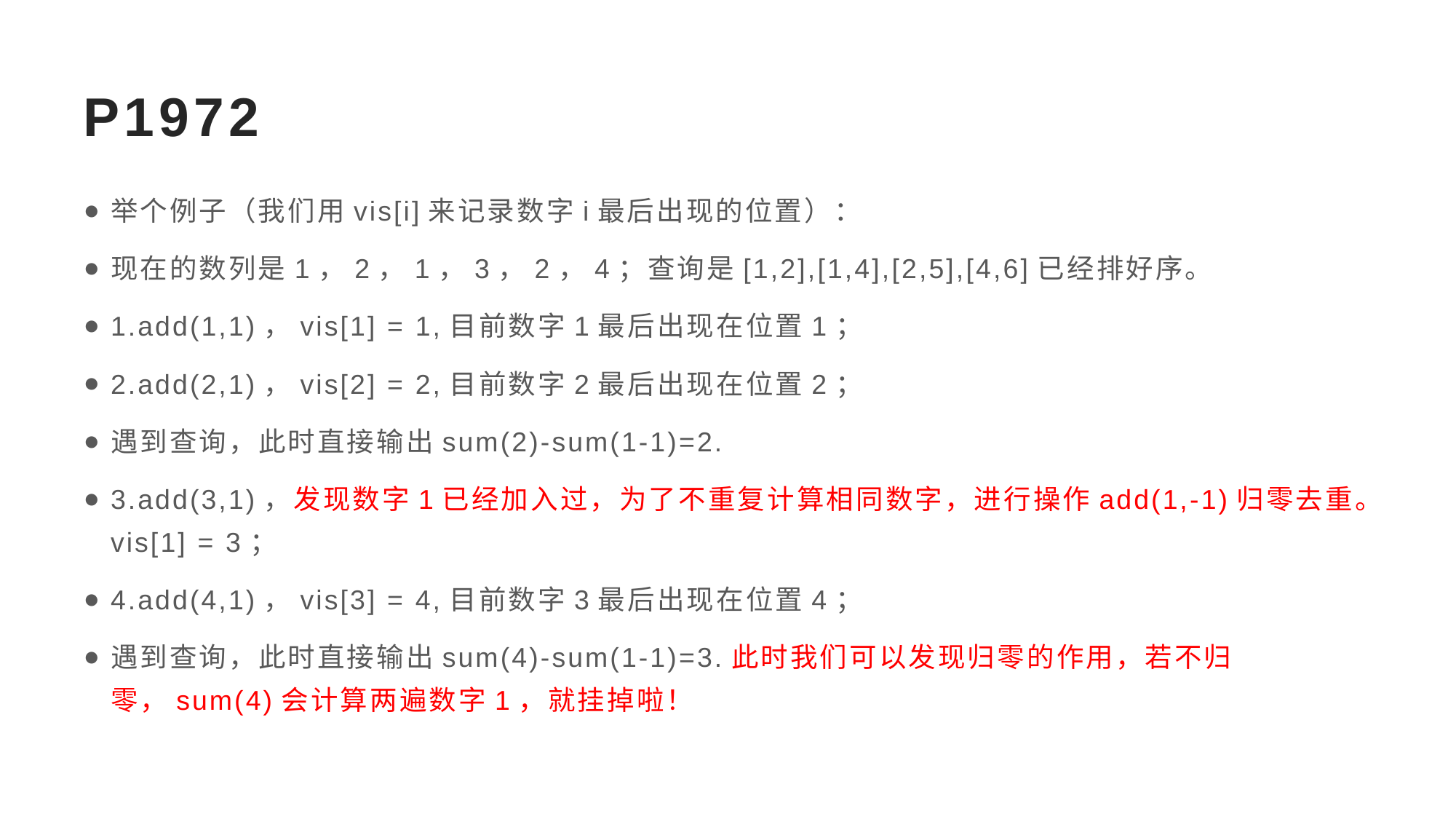

# P1972
举个例子（我们用vis[i]来记录数字i最后出现的位置）：
现在的数列是1，2，1，3，2，4；查询是[1,2],[1,4],[2,5],[4,6]已经排好序。
1.add(1,1)，vis[1] = 1,目前数字1最后出现在位置1；
2.add(2,1)，vis[2] = 2,目前数字2最后出现在位置2；
遇到查询，此时直接输出sum(2)-sum(1-1)=2.
3.add(3,1)，发现数字1已经加入过，为了不重复计算相同数字，进行操作add(1,-1)归零去重。vis[1] = 3；
4.add(4,1)，vis[3] = 4,目前数字3最后出现在位置4；
遇到查询，此时直接输出sum(4)-sum(1-1)=3.此时我们可以发现归零的作用，若不归零，sum(4)会计算两遍数字1，就挂掉啦！